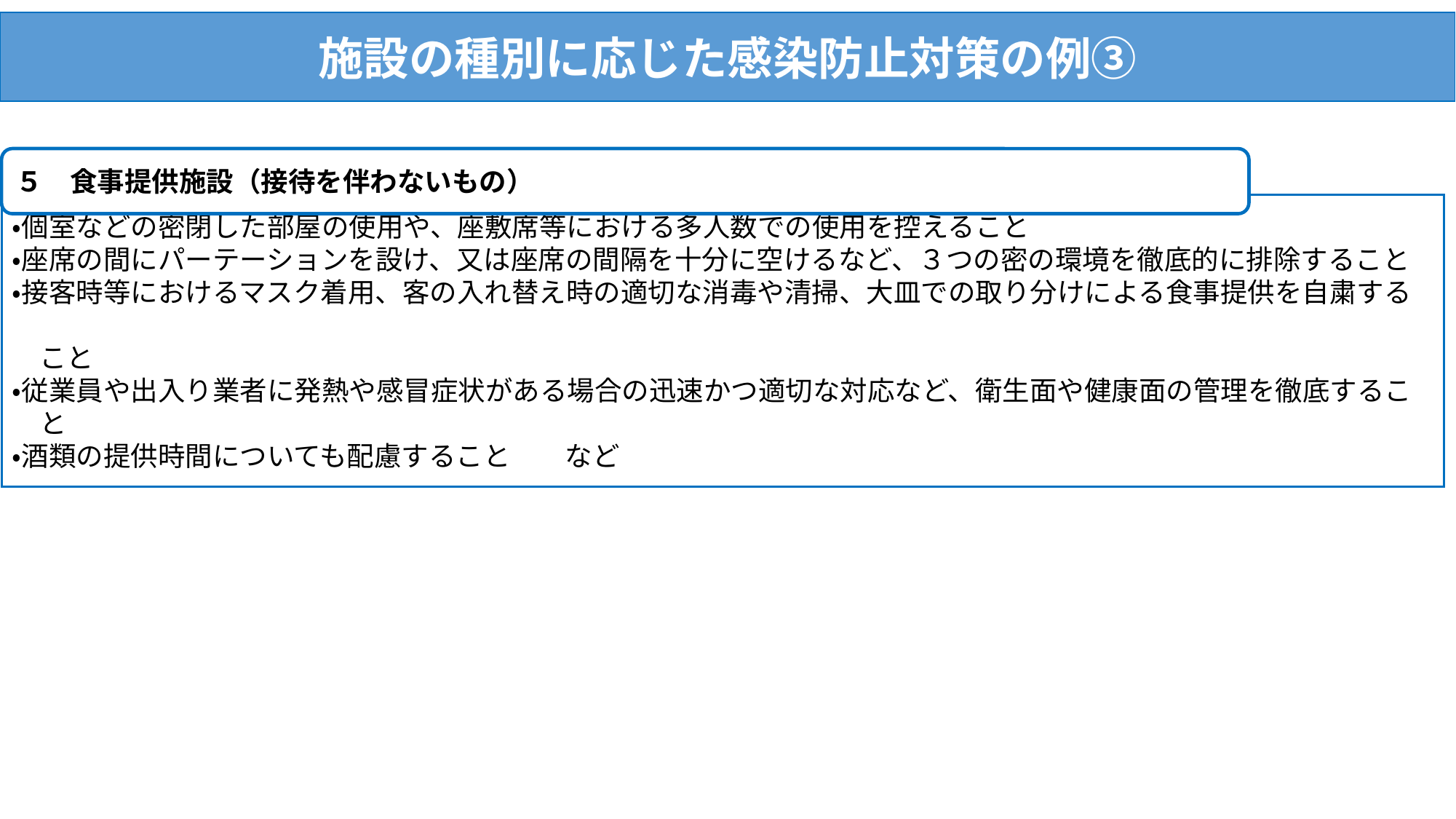

施設の種別に応じた感染防止対策の例③
５　食事提供施設（接待を伴わないもの）
・個室などの密閉した部屋の使用や、座敷席等における多人数での使用を控えること
・座席の間にパーテーションを設け、又は座席の間隔を十分に空けるなど、３つの密の環境を徹底的に排除すること
・接客時等におけるマスク着用、客の入れ替え時の適切な消毒や清掃、大皿での取り分けによる食事提供を自粛する
　こと
・従業員や出入り業者に発熱や感冒症状がある場合の迅速かつ適切な対応など、衛生面や健康面の管理を徹底するこ
　と
・酒類の提供時間についても配慮すること　　など